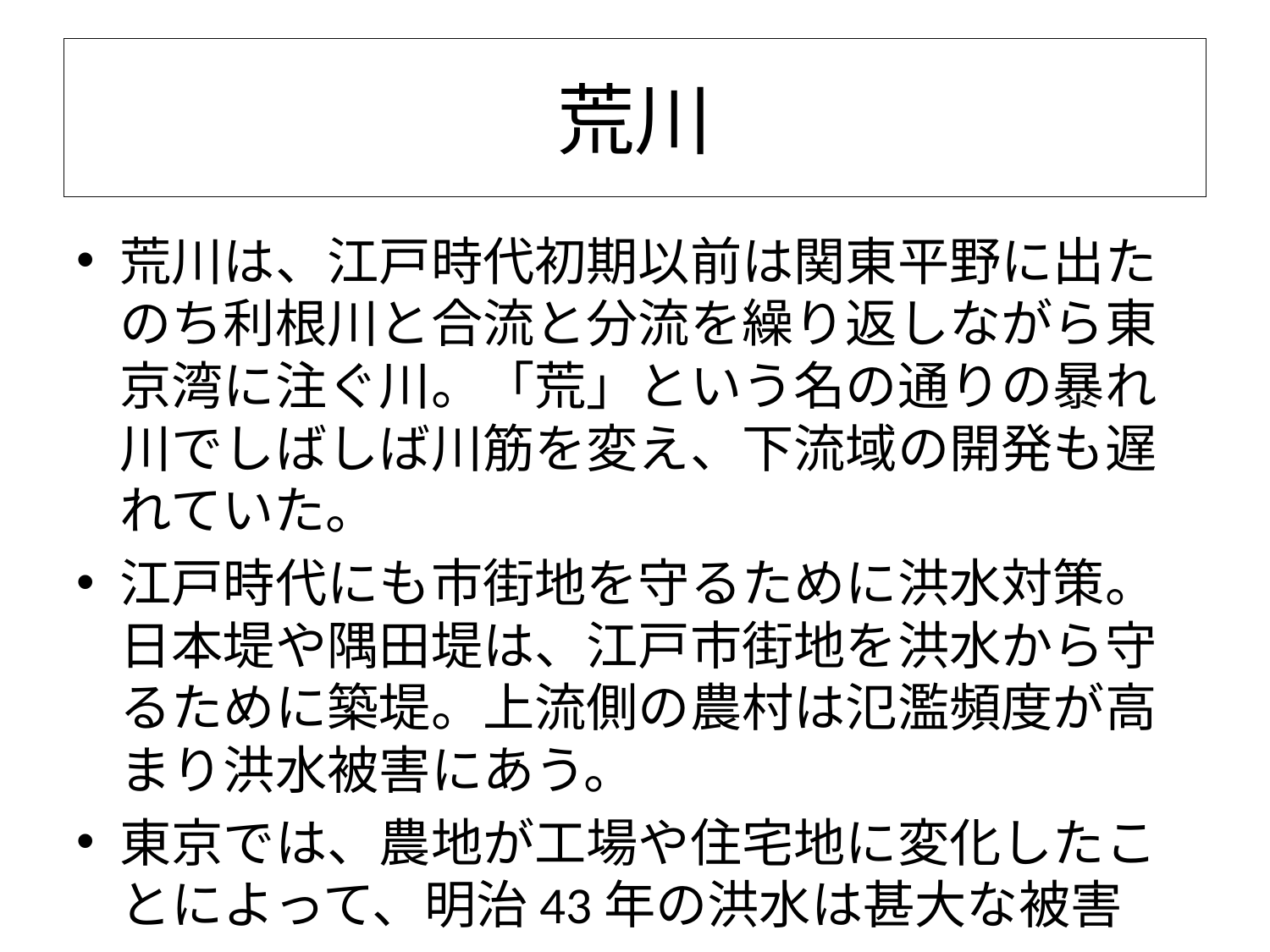

# 荒川
荒川は、江戸時代初期以前は関東平野に出たのち利根川と合流と分流を繰り返しながら東京湾に注ぐ川。「荒」という名の通りの暴れ川でしばしば川筋を変え、下流域の開発も遅れていた。
江戸時代にも市街地を守るために洪水対策。日本堤や隅田堤は、江戸市街地を洪水から守るために築堤。上流側の農村は氾濫頻度が高まり洪水被害にあう。
東京では、農地が工場や住宅地に変化したことによって、明治43年の洪水は甚大な被害